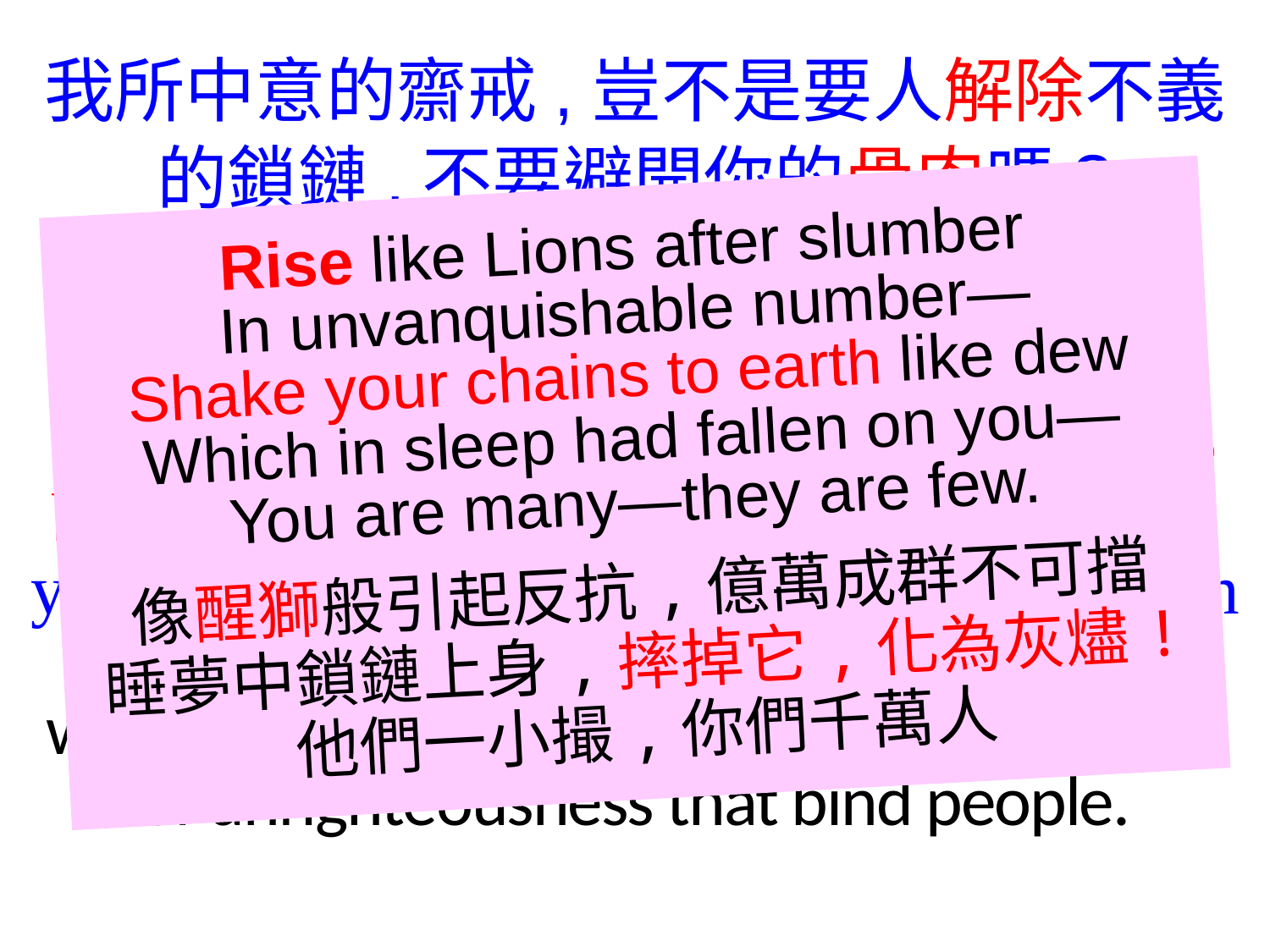

我所中意的齋戒,豈不是要人解除不義的鎖鏈,不要避開你的骨肉嗎?
節食,守齋,不過都是標記,
該做的, 是解除束縛人的不義鎖鏈.
Is not this the fast that I choose: to loose the bonds of injustice, to undo the thongs of the yoke, and not to hide yourself from your own kin? Fasting and abstinence are but signs; what must be done is to break the shackles
of unrighteousness that bind people.

Rise like Lions after slumber
In unvanquishable number—
Shake your chains to earth like dew
Which in sleep had fallen on you—
You are many—they are few.
像醒獅般引起反抗,億萬成群不可擋
睡夢中鎖鏈上身,摔掉它,化為灰燼!
他們一小撮,你們千萬人